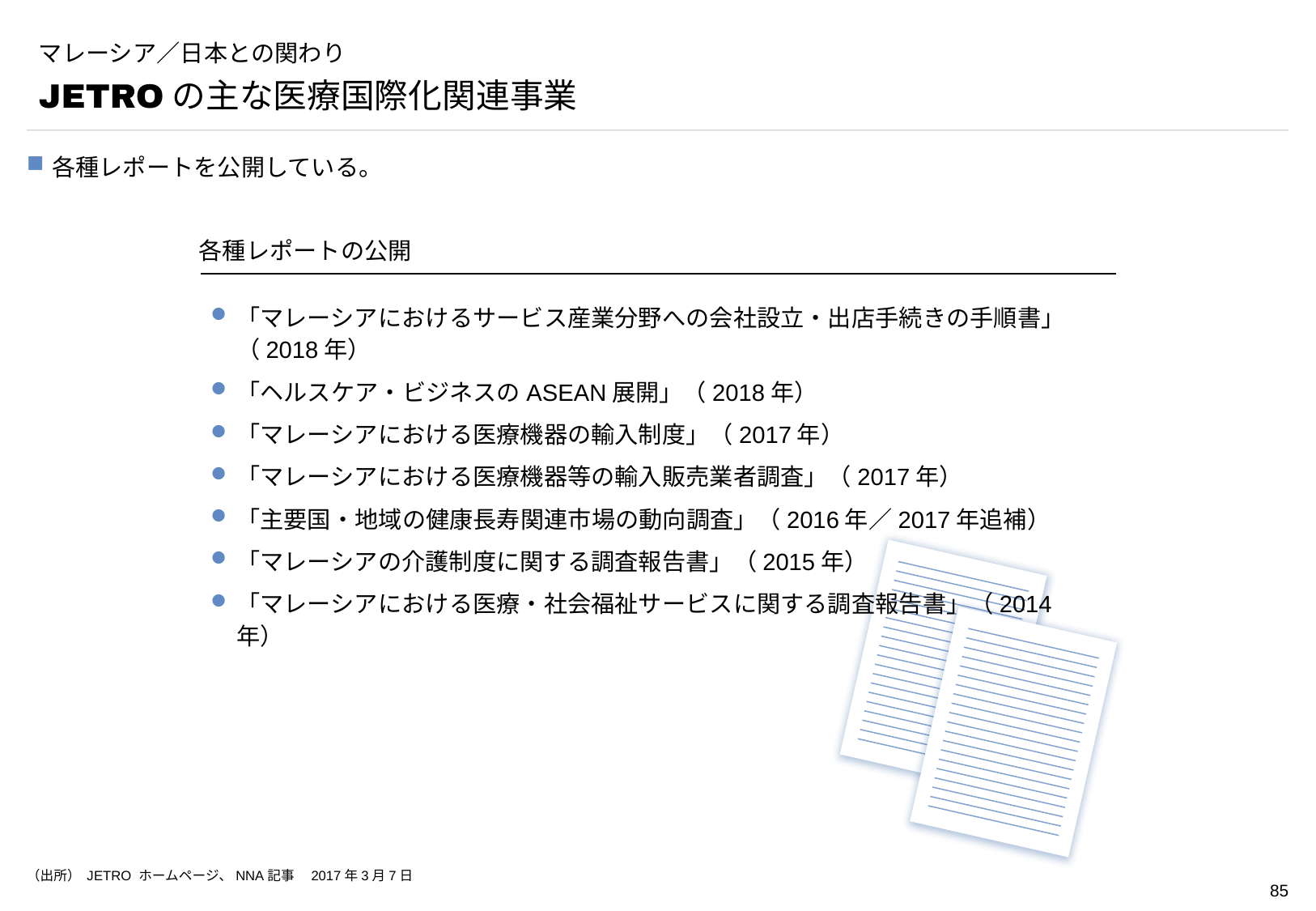

# マレーシア／日本との関わり
JETROの主な医療国際化関連事業
各種レポートを公開している。
各種レポートの公開
「マレーシアにおけるサービス産業分野への会社設立・出店手続きの手順書」（2018年）
「ヘルスケア・ビジネスのASEAN展開」（2018年）
「マレーシアにおける医療機器の輸入制度」（2017年）
「マレーシアにおける医療機器等の輸入販売業者調査」（2017年）
「主要国・地域の健康長寿関連市場の動向調査」（2016年／2017年追補）
「マレーシアの介護制度に関する調査報告書」（2015年）
「マレーシアにおける医療・社会福祉サービスに関する調査報告書」（2014年）

（出所） JETRO ホームページ、NNA記事　2017年3月7日